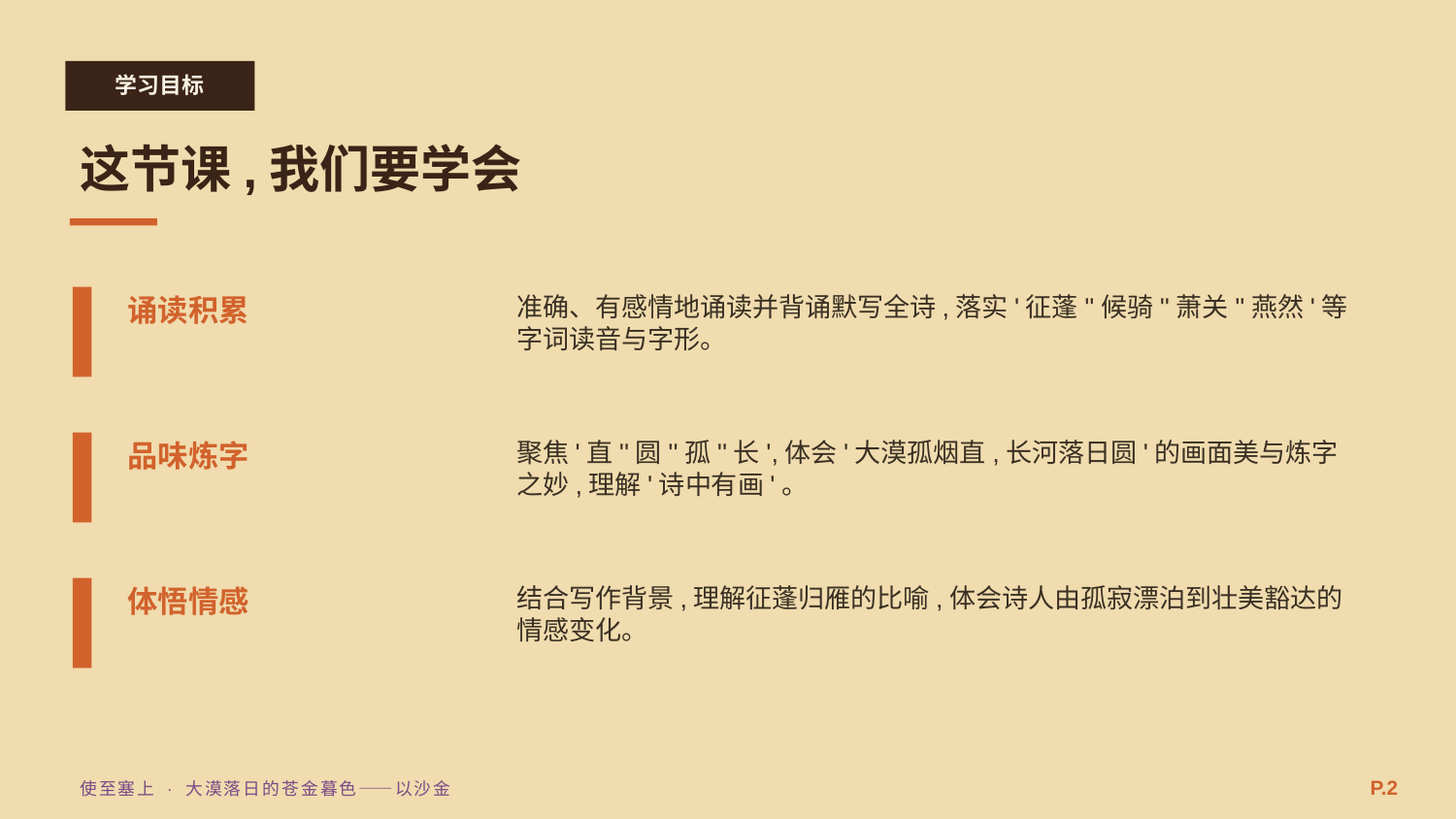

学习目标

这节课,我们要学会

诵读积累
准确、有感情地诵读并背诵默写全诗,落实'征蓬''候骑''萧关''燕然'等字词读音与字形。

品味炼字
聚焦'直''圆''孤''长',体会'大漠孤烟直,长河落日圆'的画面美与炼字之妙,理解'诗中有画'。

体悟情感
结合写作背景,理解征蓬归雁的比喻,体会诗人由孤寂漂泊到壮美豁达的情感变化。

P.2
使至塞上 · 大漠落日的苍金暮色——以沙金